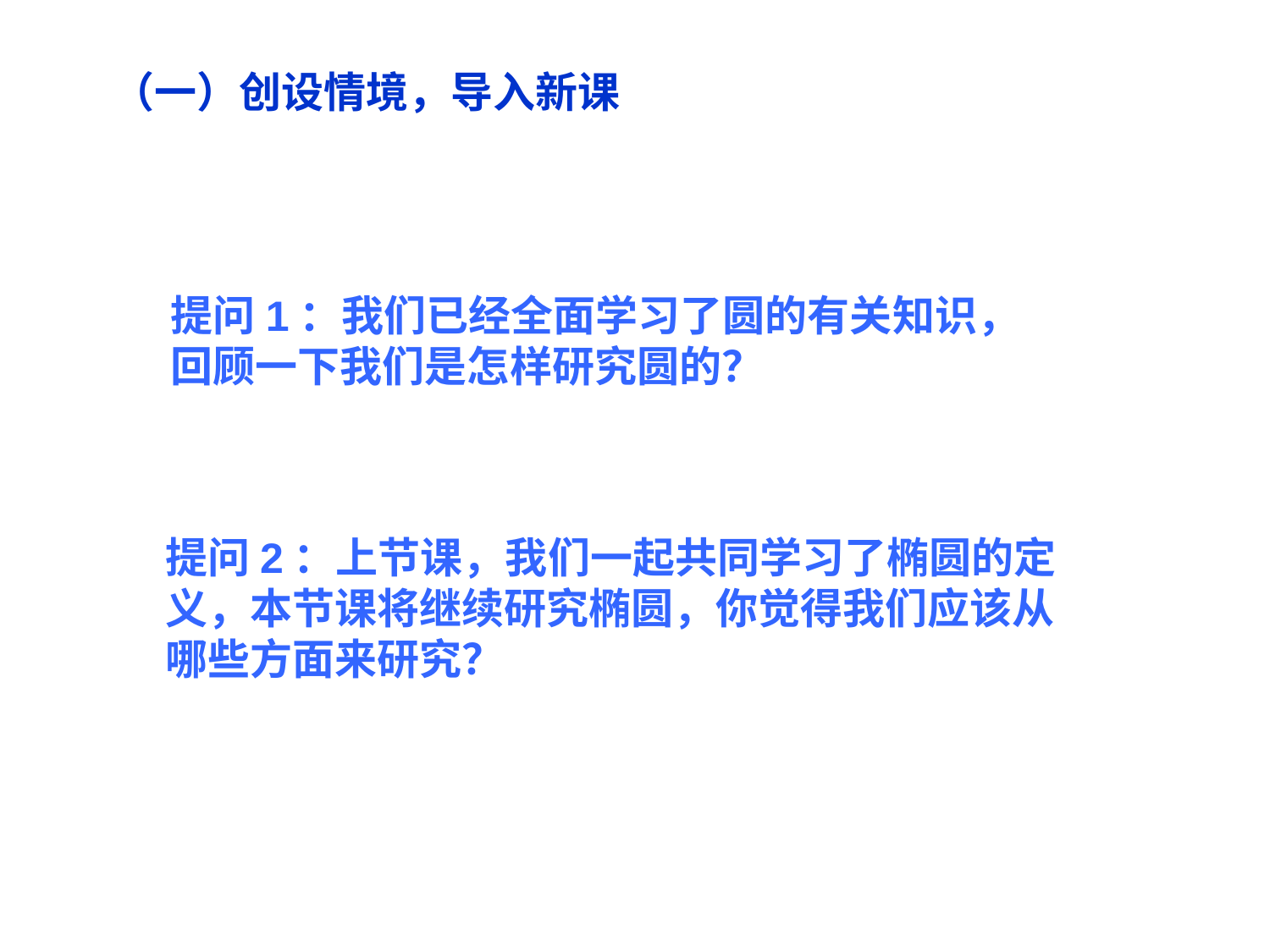

（一）创设情境，导入新课
提问1：我们已经全面学习了圆的有关知识，回顾一下我们是怎样研究圆的？
提问2：上节课，我们一起共同学习了椭圆的定义，本节课将继续研究椭圆，你觉得我们应该从哪些方面来研究？